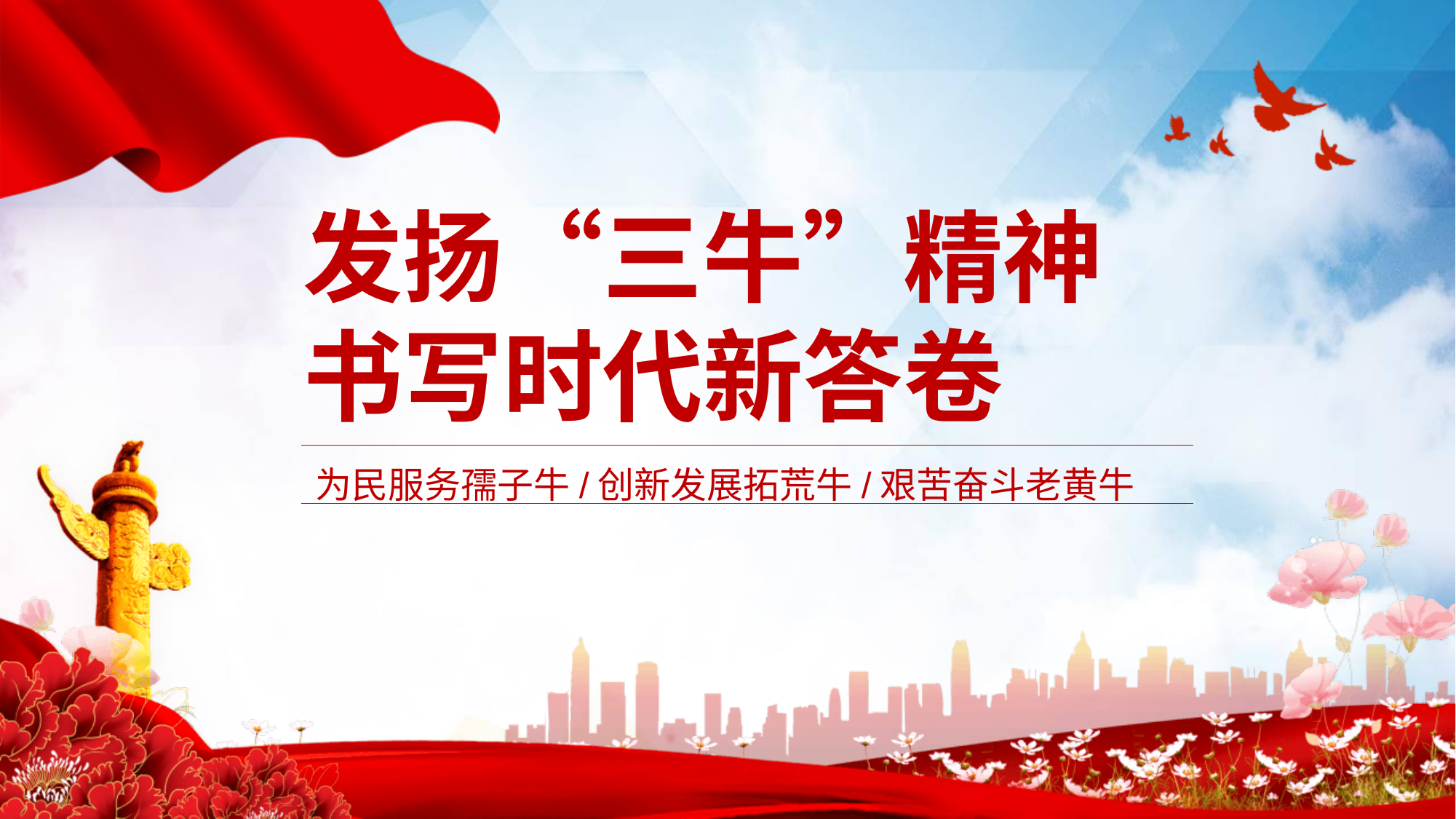

发扬“三牛”精神
书写时代新答卷
为民服务孺子牛/创新发展拓荒牛/艰苦奋斗老黄牛